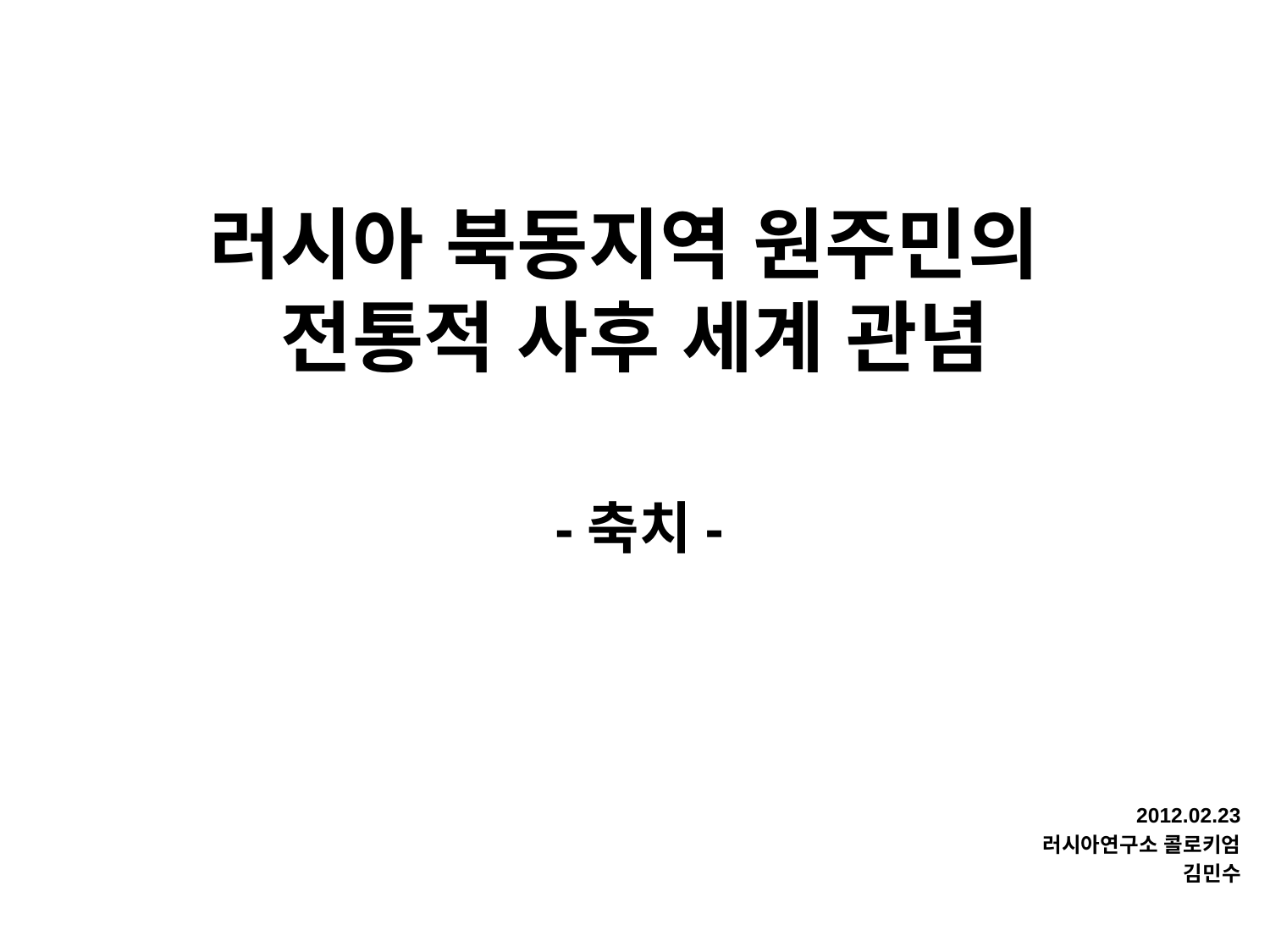

# 러시아 북동지역 원주민의 전통적 사후 세계 관념
-축치-
2012.02.23
러시아연구소 콜로키엄
김민수